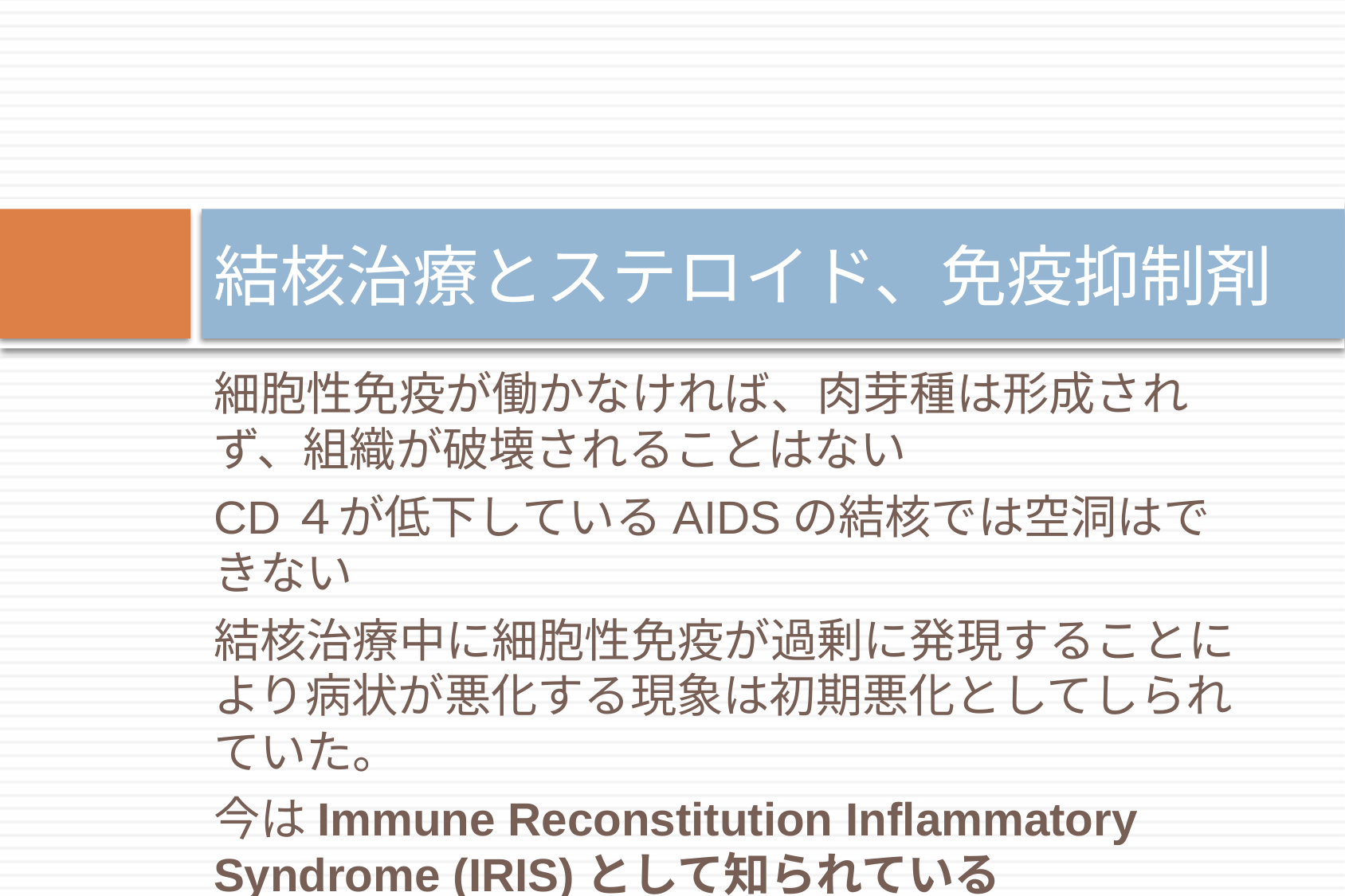

# 結核治療とステロイド、免疫抑制剤
細胞性免疫が働かなければ、肉芽種は形成されず、組織が破壊されることはない
CD４が低下しているAIDSの結核では空洞はできない
結核治療中に細胞性免疫が過剰に発現することにより病状が悪化する現象は初期悪化としてしられていた。
今はImmune Reconstitution Inflammatory Syndrome (IRIS)として知られている